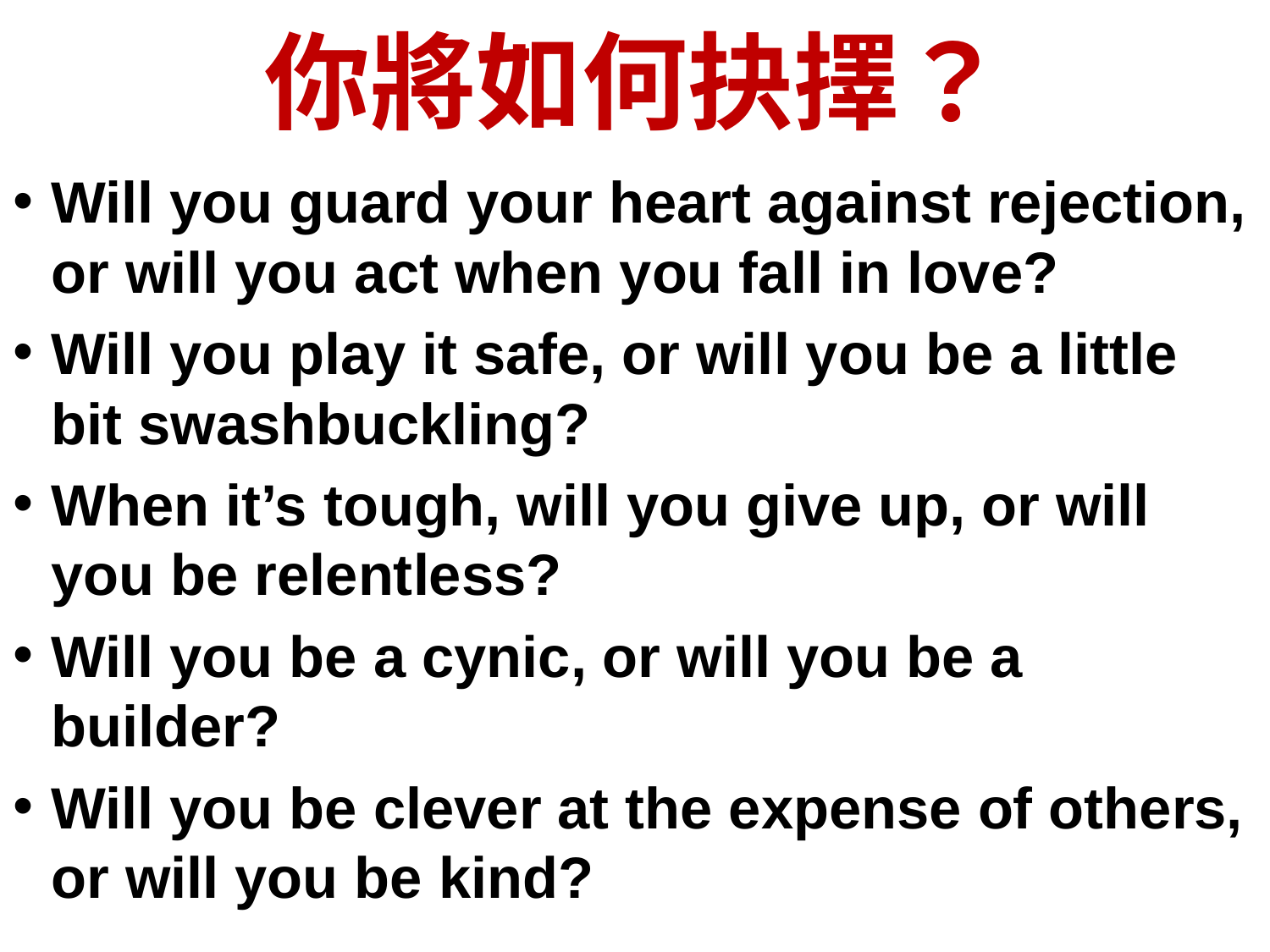

# 你將如何抉擇？
Will you guard your heart against rejection, or will you act when you fall in love?
Will you play it safe, or will you be a little bit swashbuckling?
When it’s tough, will you give up, or will you be relentless?
Will you be a cynic, or will you be a builder?
Will you be clever at the expense of others, or will you be kind?